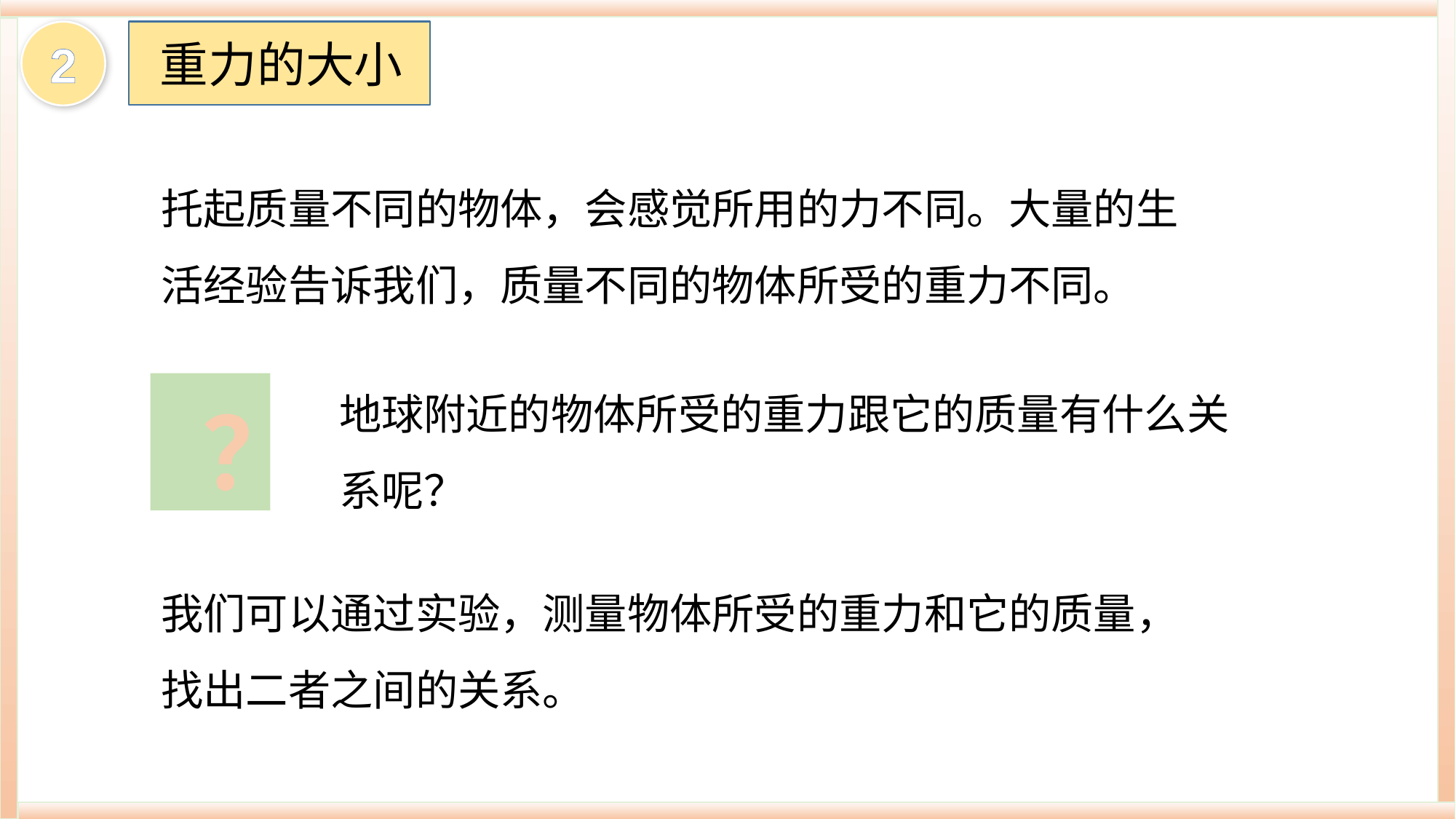

重力的大小
2

托起质量不同的物体，会感觉所用的力不同。大量的生活经验告诉我们，质量不同的物体所受的重力不同。

地球附近的物体所受的重力跟它的质量有什么关系呢？

？
我们可以通过实验，测量物体所受的重力和它的质量，找出二者之间的关系。